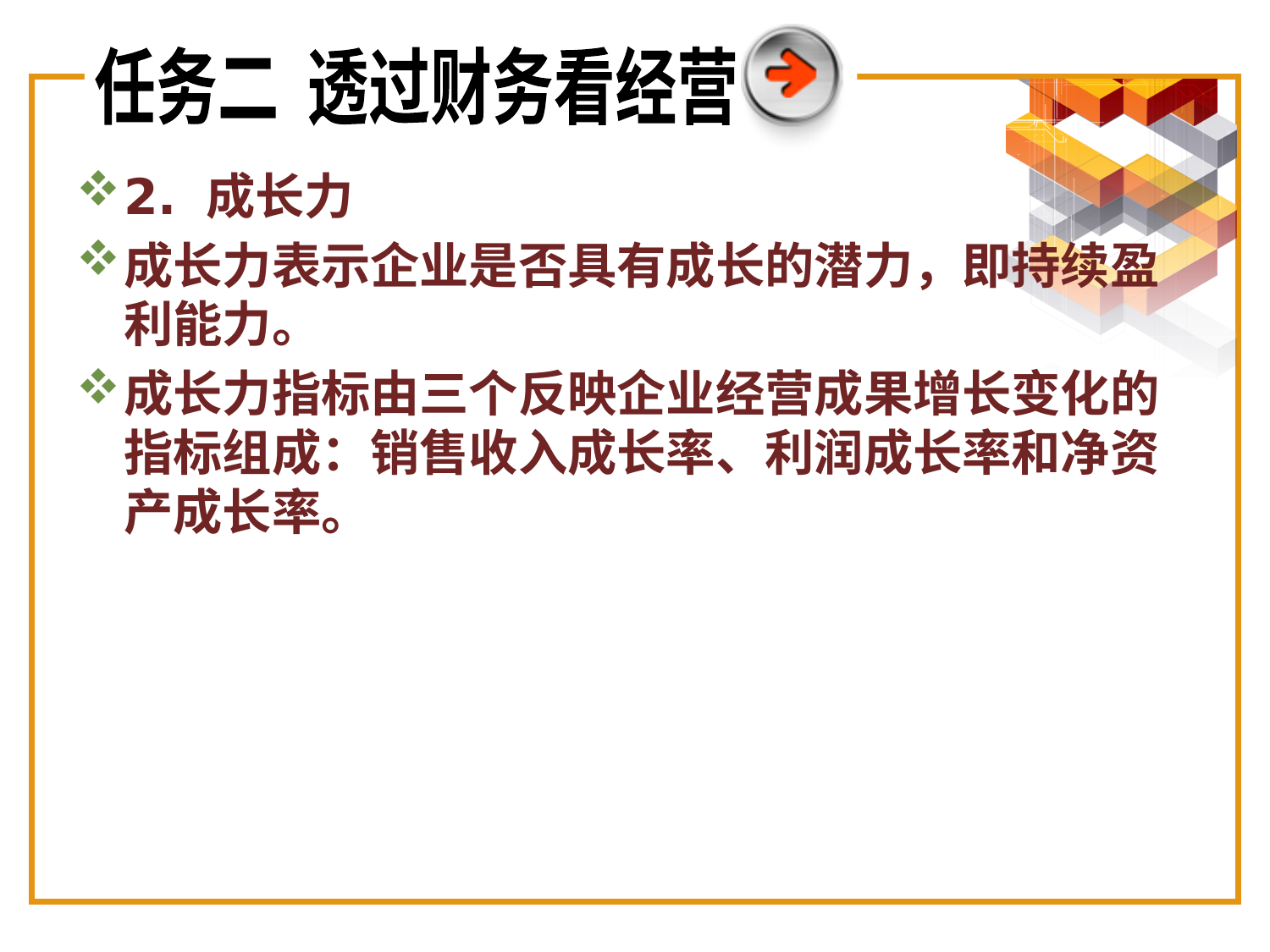

任务二  透过财务看经营
2. 成长力
成长力表示企业是否具有成长的潜力，即持续盈利能力。
成长力指标由三个反映企业经营成果增长变化的指标组成：销售收入成长率、利润成长率和净资产成长率。